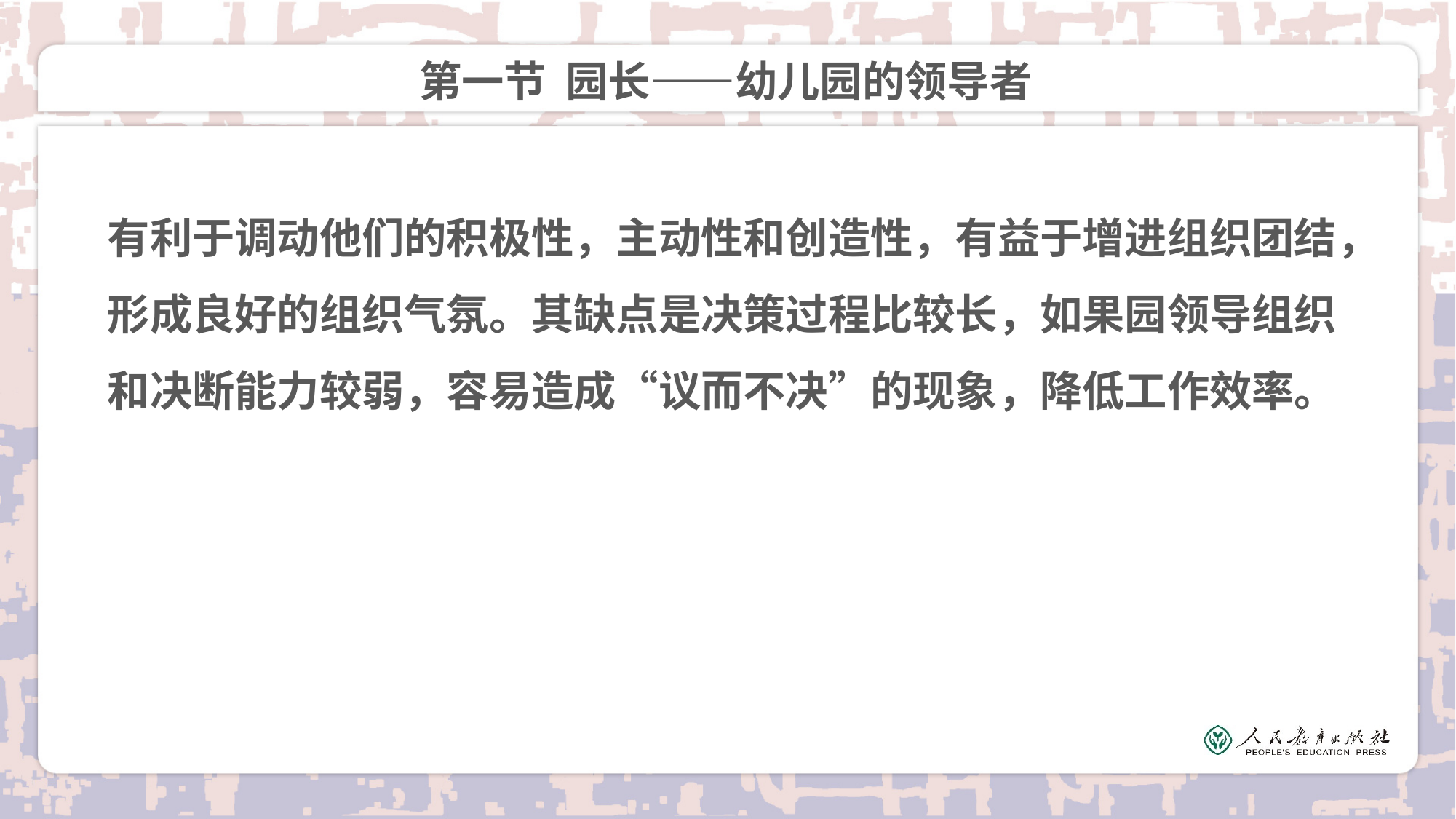

# 第一节  园长——幼儿园的领导者
有利于调动他们的积极性，主动性和创造性，有益于增进组织团结，形成良好的组织气氛。其缺点是决策过程比较长，如果园领导组织和决断能力较弱，容易造成“议而不决”的现象，降低工作效率。